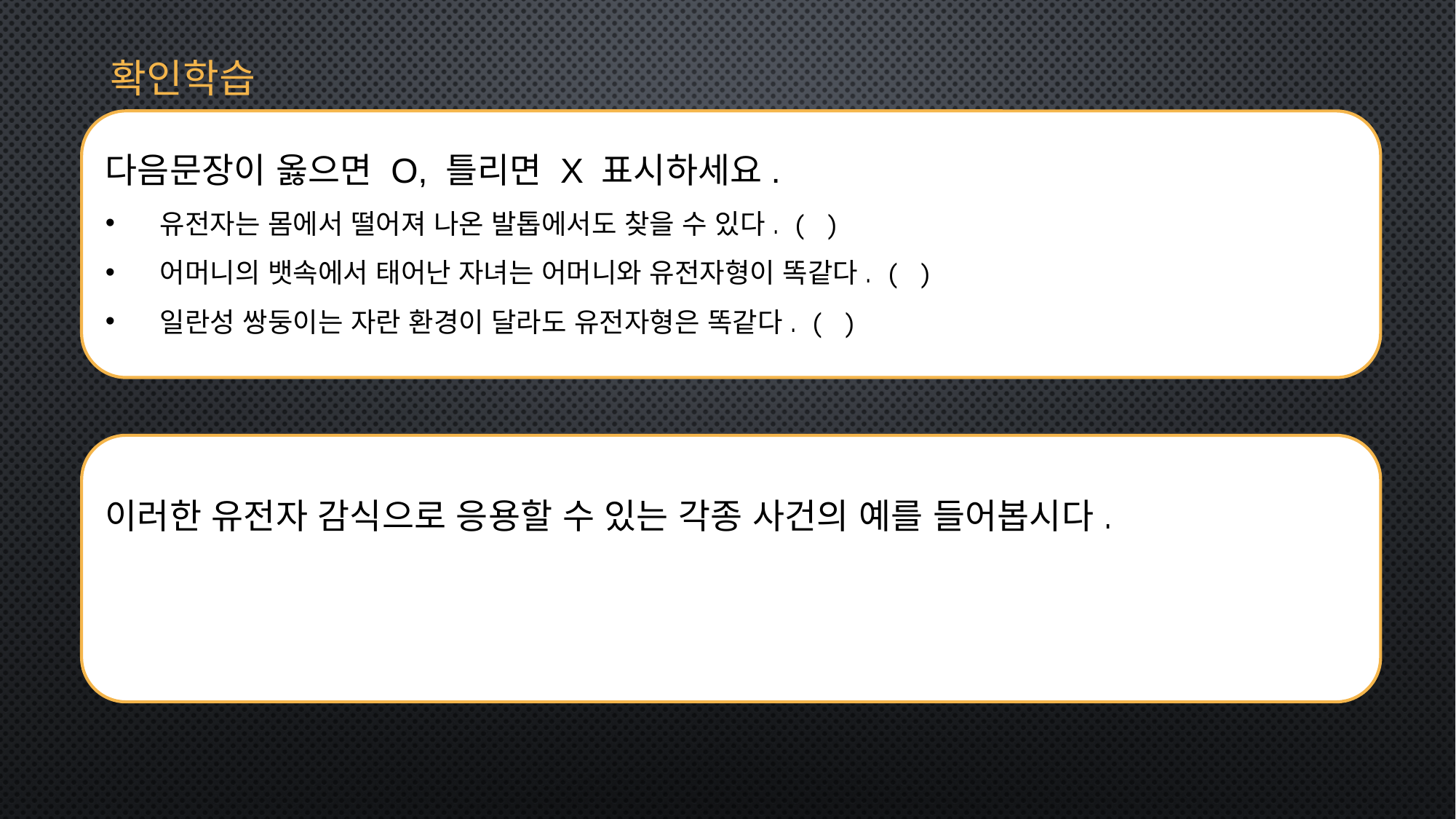

확인학습

다음문장이 옳으면 O, 틀리면 X 표시하세요.
유전자는 몸에서 떨어져 나온 발톱에서도 찾을 수 있다.  (   )
어머니의 뱃속에서 태어난 자녀는 어머니와 유전자형이 똑같다.  (   )
일란성 쌍둥이는 자란 환경이 달라도 유전자형은 똑같다.  (   )

이러한 유전자 감식으로 응용할 수 있는 각종 사건의 예를 들어봅시다.